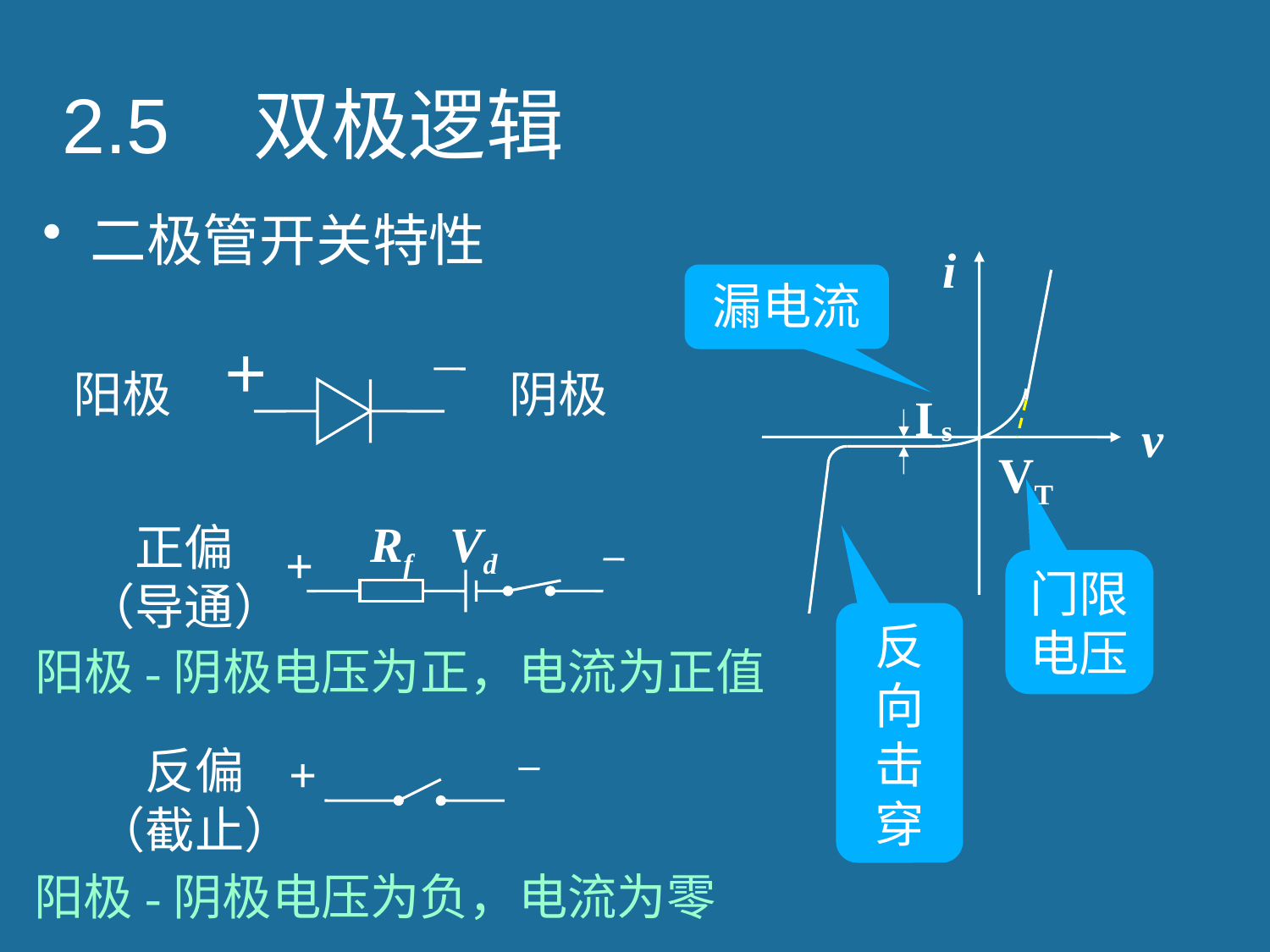

# 2.5   双极逻辑
二极管开关特性
i

I s

v

VT

漏电流
门限
电压
反向击穿
＋

阳极
阴极
Rf
Vd
+

正偏
（导通）
阳极-阴极电压为正，电流为正值
反偏
（截止）
+

阳极-阴极电压为负，电流为零
63